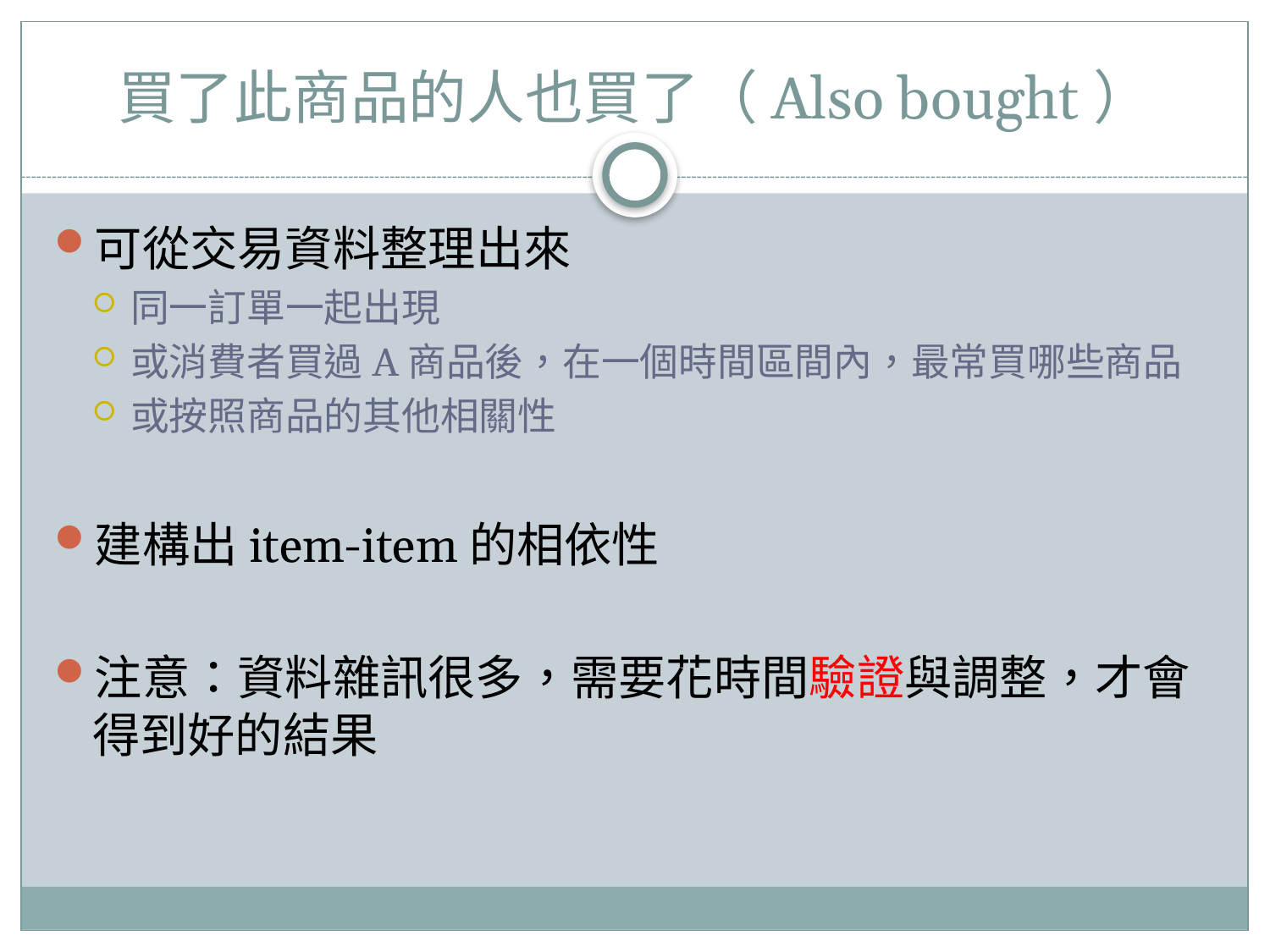

# 買了此商品的人也買了（Also bought）
可從交易資料整理出來
同一訂單一起出現
或消費者買過A商品後，在一個時間區間內，最常買哪些商品
或按照商品的其他相關性

建構出item-item的相依性

注意：資料雜訊很多，需要花時間驗證與調整，才會得到好的結果